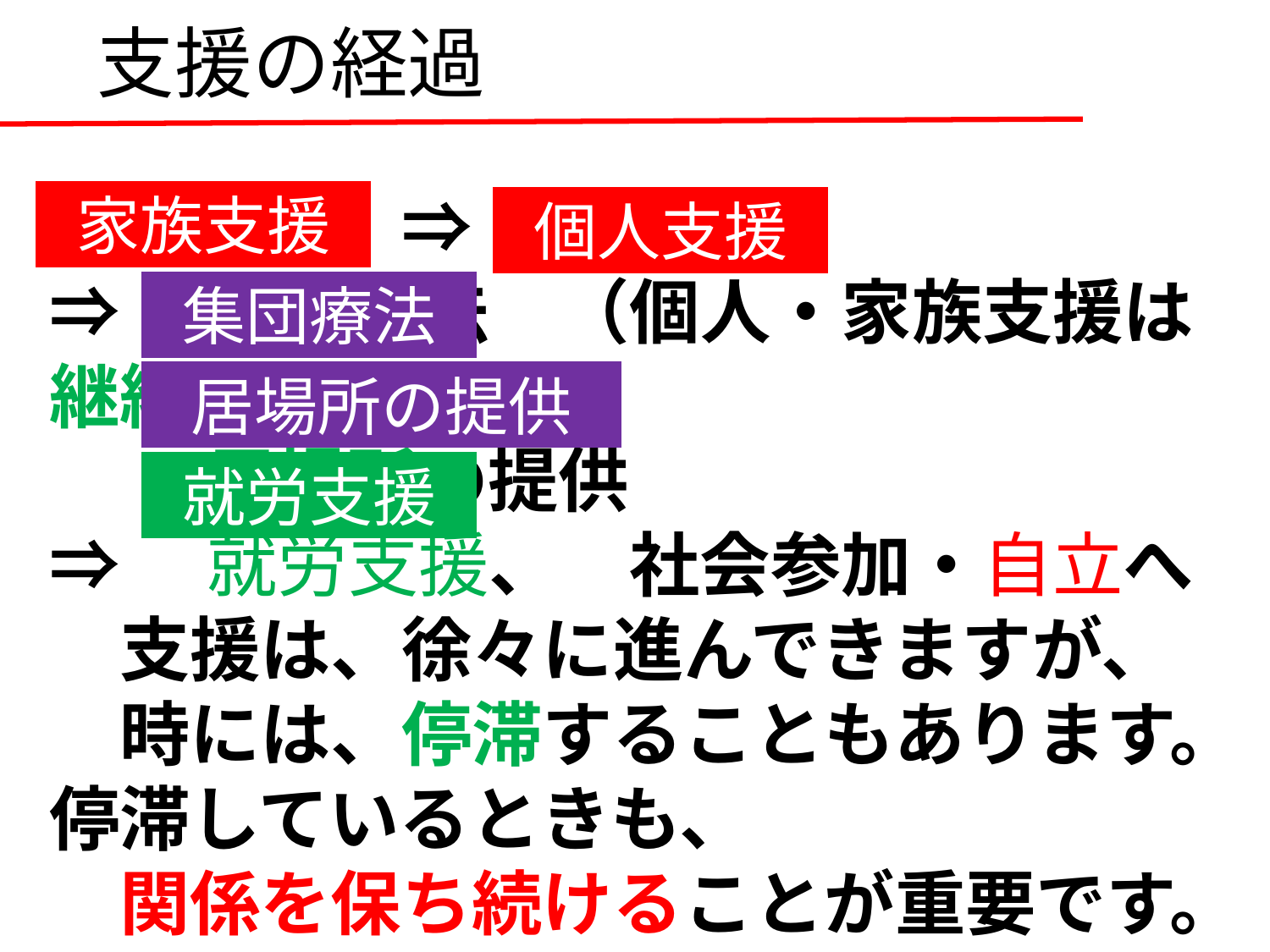

支援の経過
家族支援　⇒　個人療法
⇒　集団療法　（個人・家族支援は継続）
　　 居場所の提供
⇒　就労支援、　社会参加・自立へ
　支援は、徐々に進んできますが、
　時には、停滞することもあります。
停滞しているときも、
　関係を保ち続けることが重要です。
家族支援
個人支援
集団療法
居場所の提供
就労支援